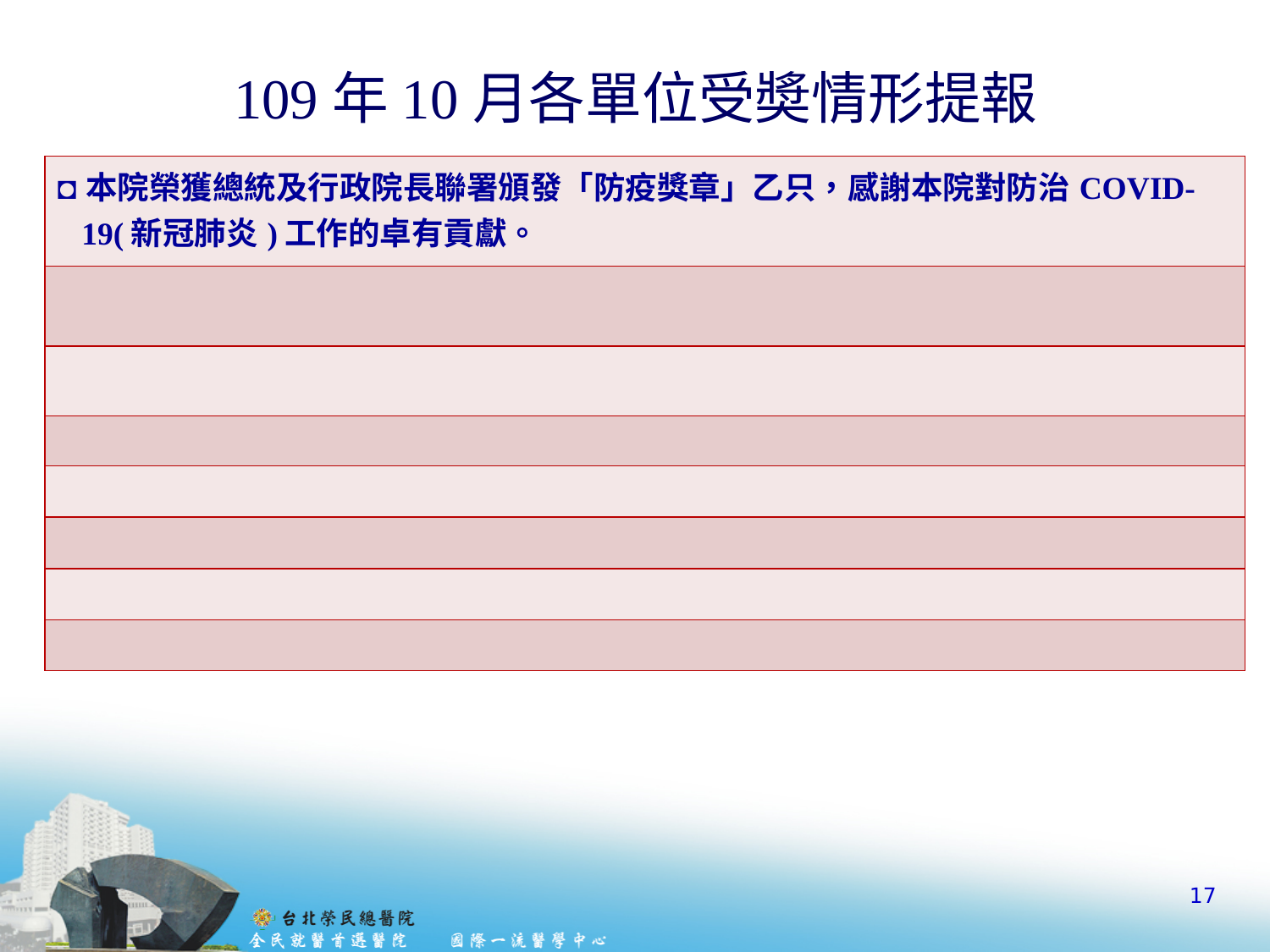

# 109年10月各單位受奬情形提報
| ◘本院榮獲總統及行政院長聯署頒發「防疫獎章」乙只，感謝本院對防治COVID- 19(新冠肺炎)工作的卓有貢獻。 |
| --- |
|  |
|  |
|  |
|  |
|  |
|  |
|  |
17